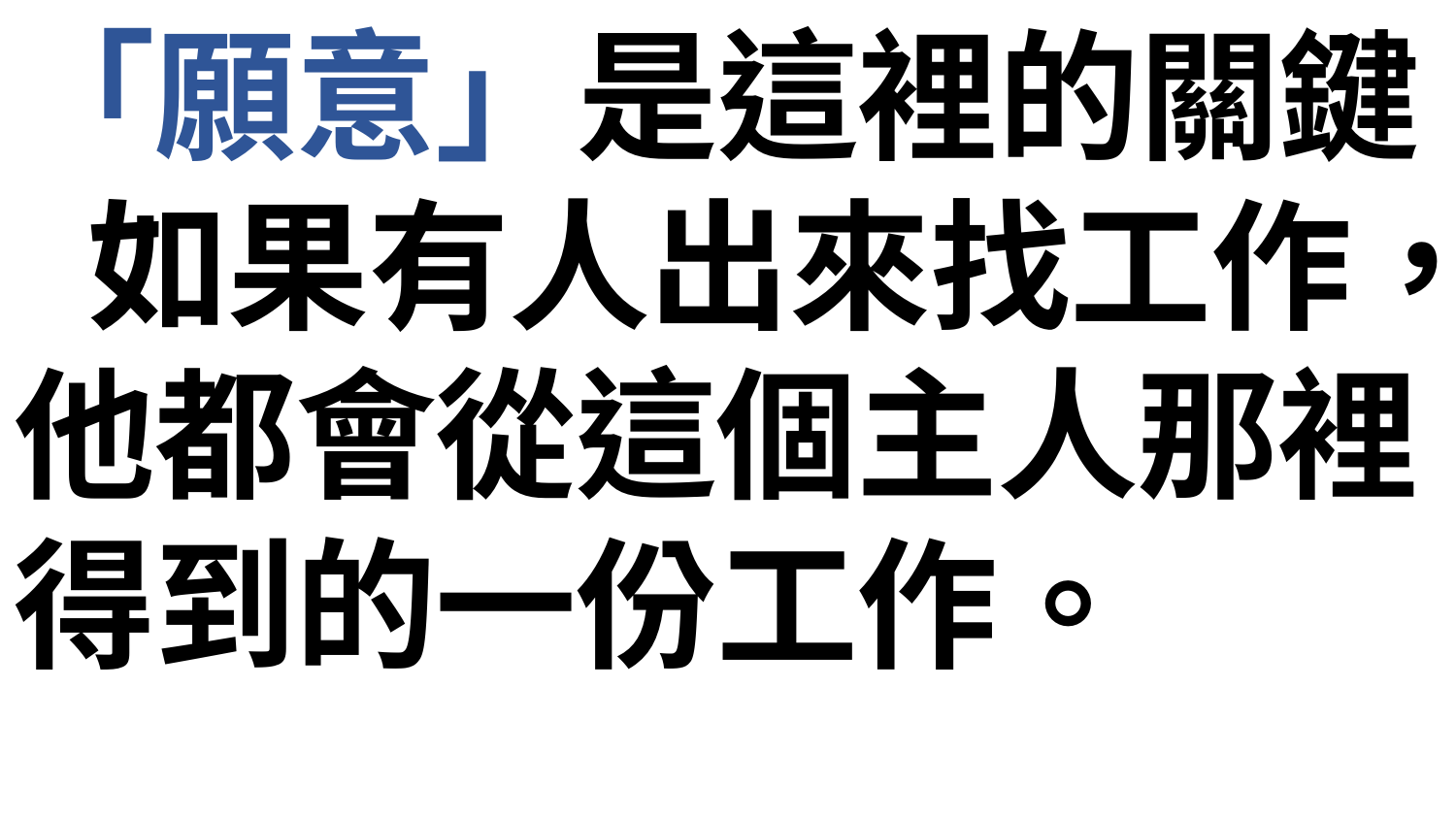

「願意」是這裡的關鍵. 如果有人出來找工作，他都會從這個主人那裡得到的一份工作。